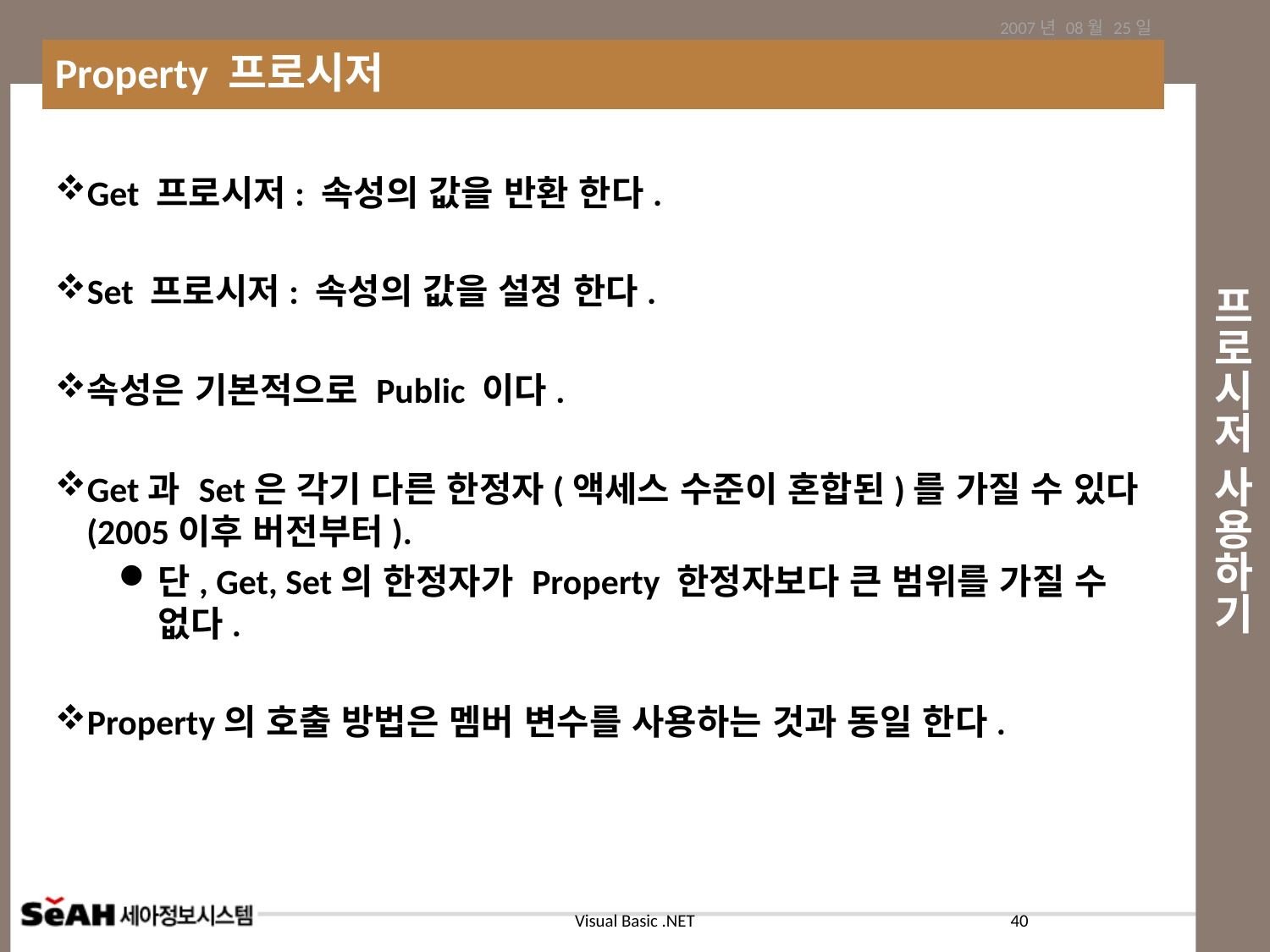

2007년 08월 25일
Property 프로시저
# 프로시저 사용하기

Get 프로시저: 속성의 값을 반환 한다.

Set 프로시저: 속성의 값을 설정 한다.

속성은 기본적으로 Public 이다.

Get과 Set은 각기 다른 한정자(액세스 수준이 혼합된)를 가질 수 있다(2005이후 버전부터).
단, Get, Set의 한정자가 Property 한정자보다 큰 범위를 가질 수 없다.

Property의 호출 방법은 멤버 변수를 사용하는 것과 동일 한다.
40
Visual Basic .NET